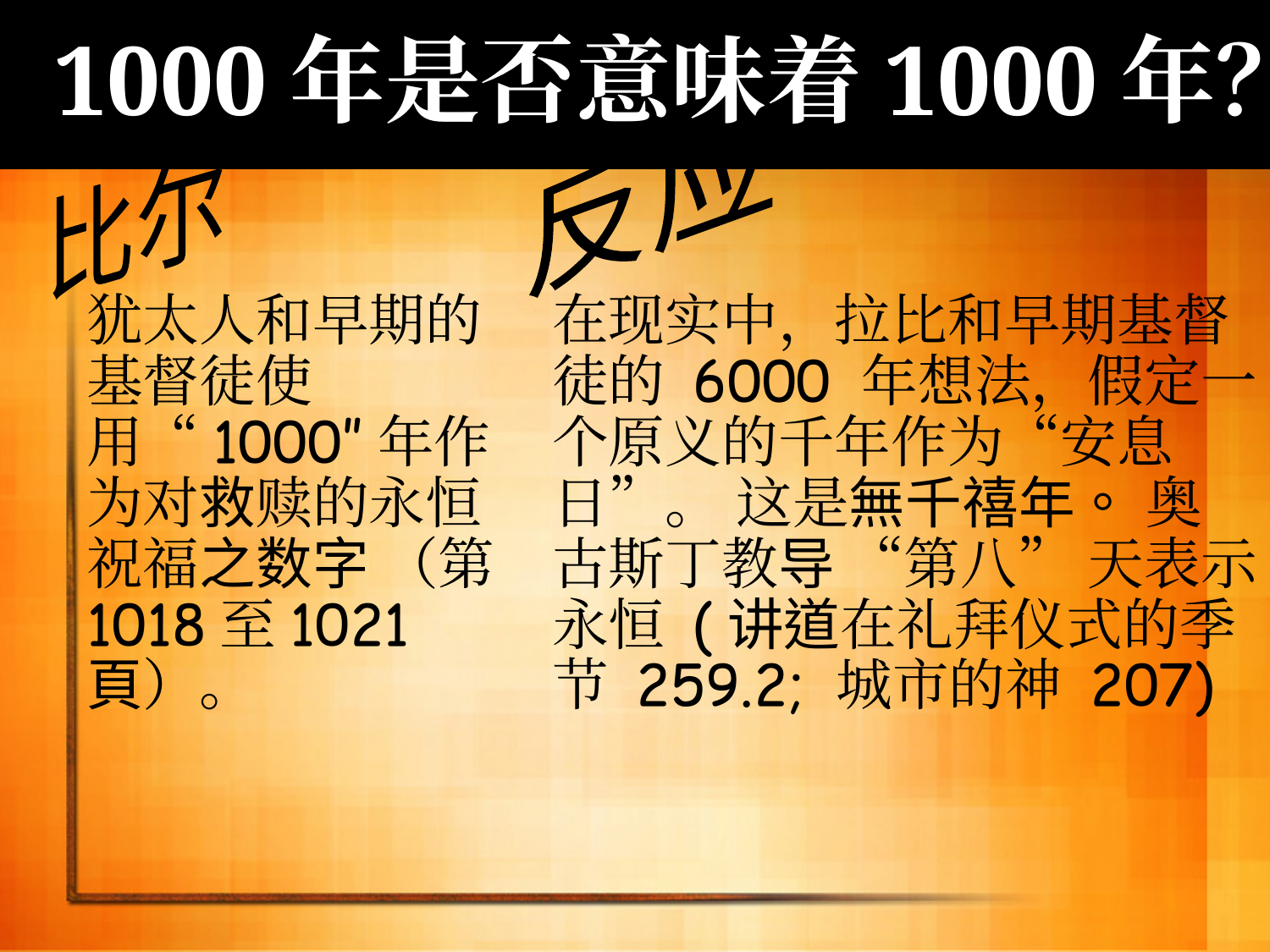

# 1000年是否意味着1000年？
反应
比尔
犹太人和早期的基督徒使用“1000”年作为对救赎的永恒祝福之数字 （第1018至1021頁）。
在现实中，拉比和早期基督徒的 6000 年想法，假定一个原义的千年作为“安息日”。 这是無千禧年。 奥古斯丁教导 “第八” 天表示永恒 (讲道在礼拜仪式的季节 259.2; 城市的神 207)